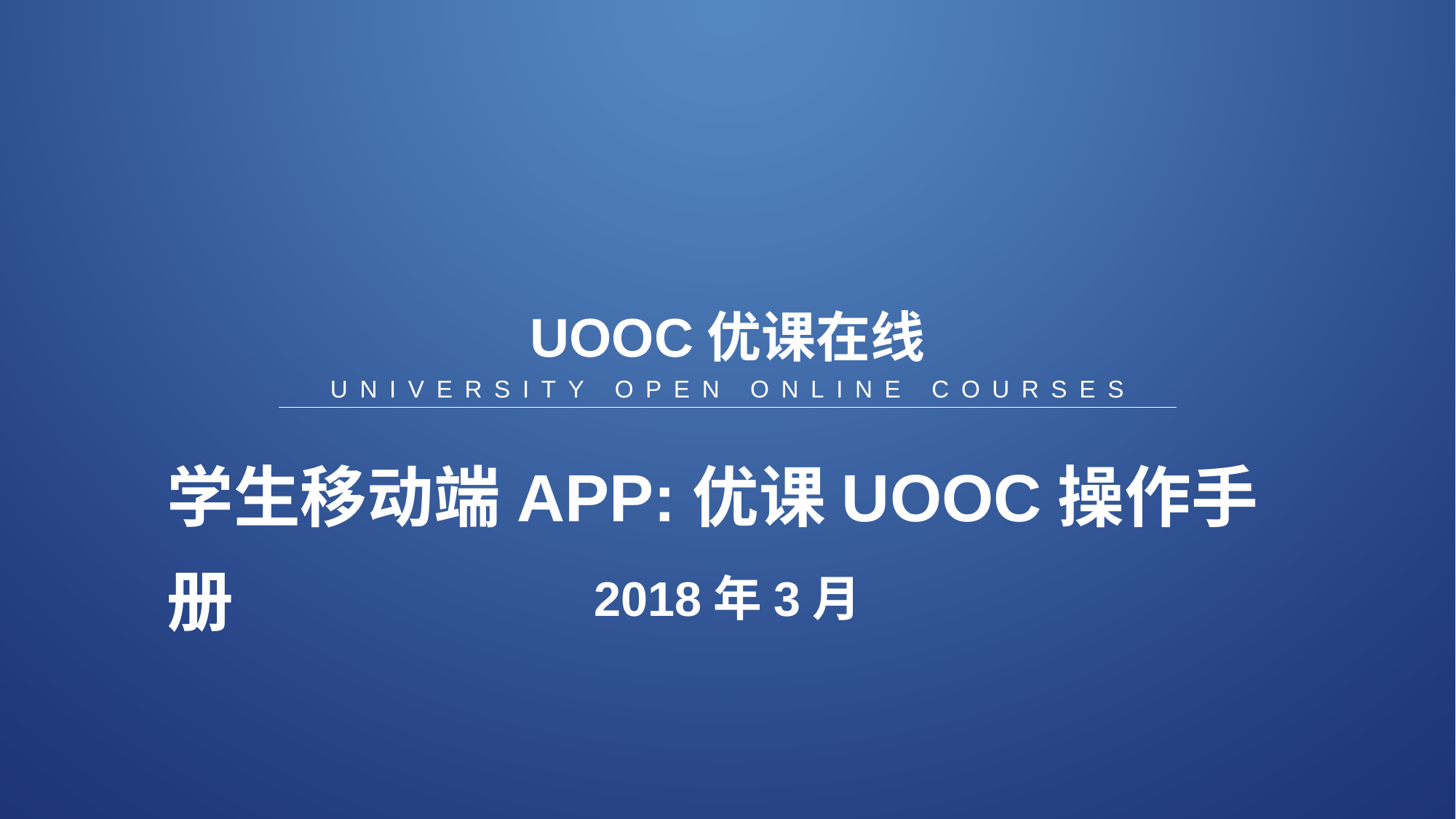

UOOC优课在线
UNIVERSITY OPEN ONLINE COURSES
学生移动端APP:优课UOOC操作手册
2018年3月